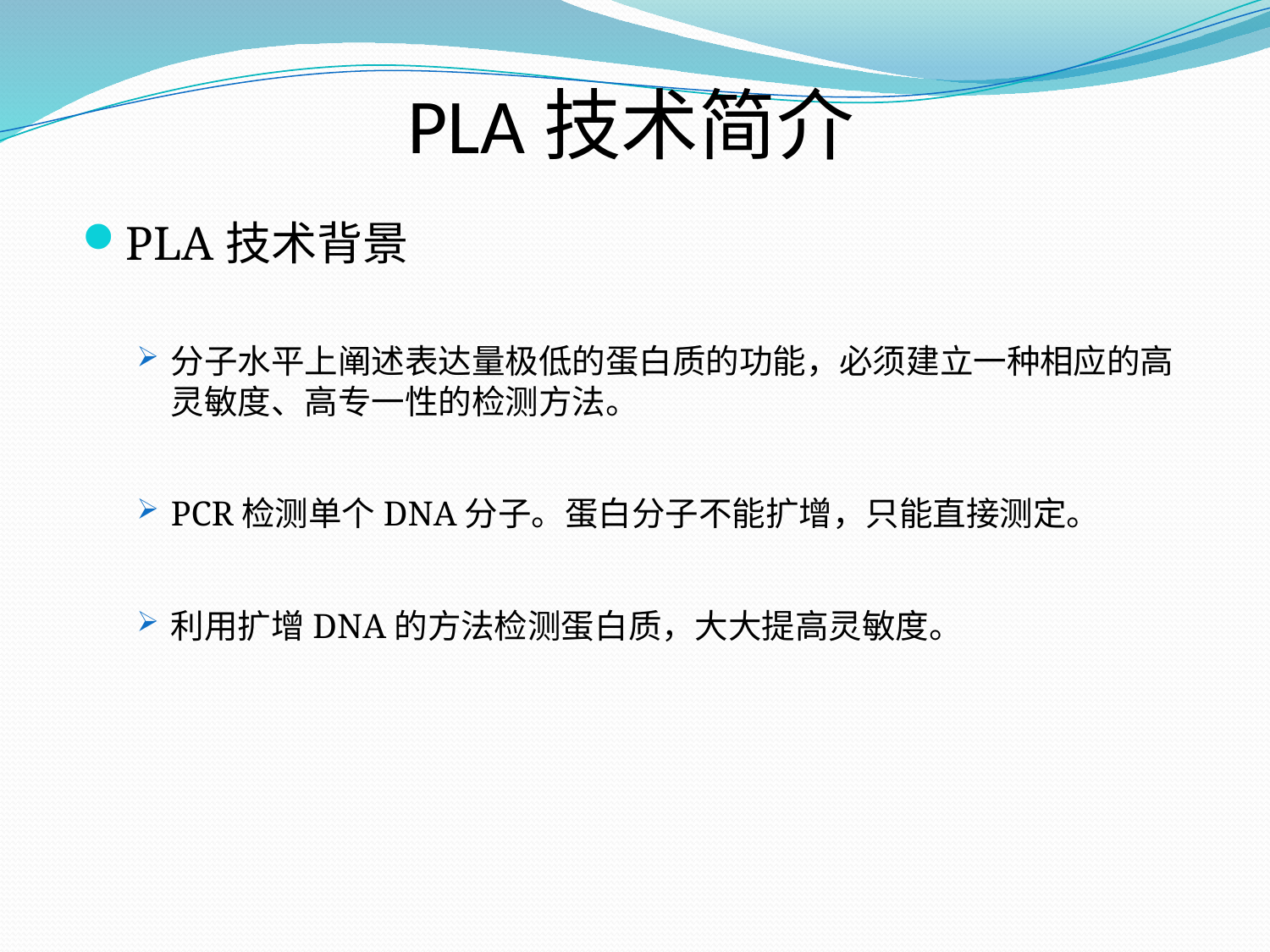

PLA技术简介
PLA技术背景

分子水平上阐述表达量极低的蛋白质的功能，必须建立一种相应的高灵敏度、高专一性的检测方法。

PCR检测单个DNA分子。蛋白分子不能扩增，只能直接测定。

利用扩增DNA的方法检测蛋白质，大大提高灵敏度。